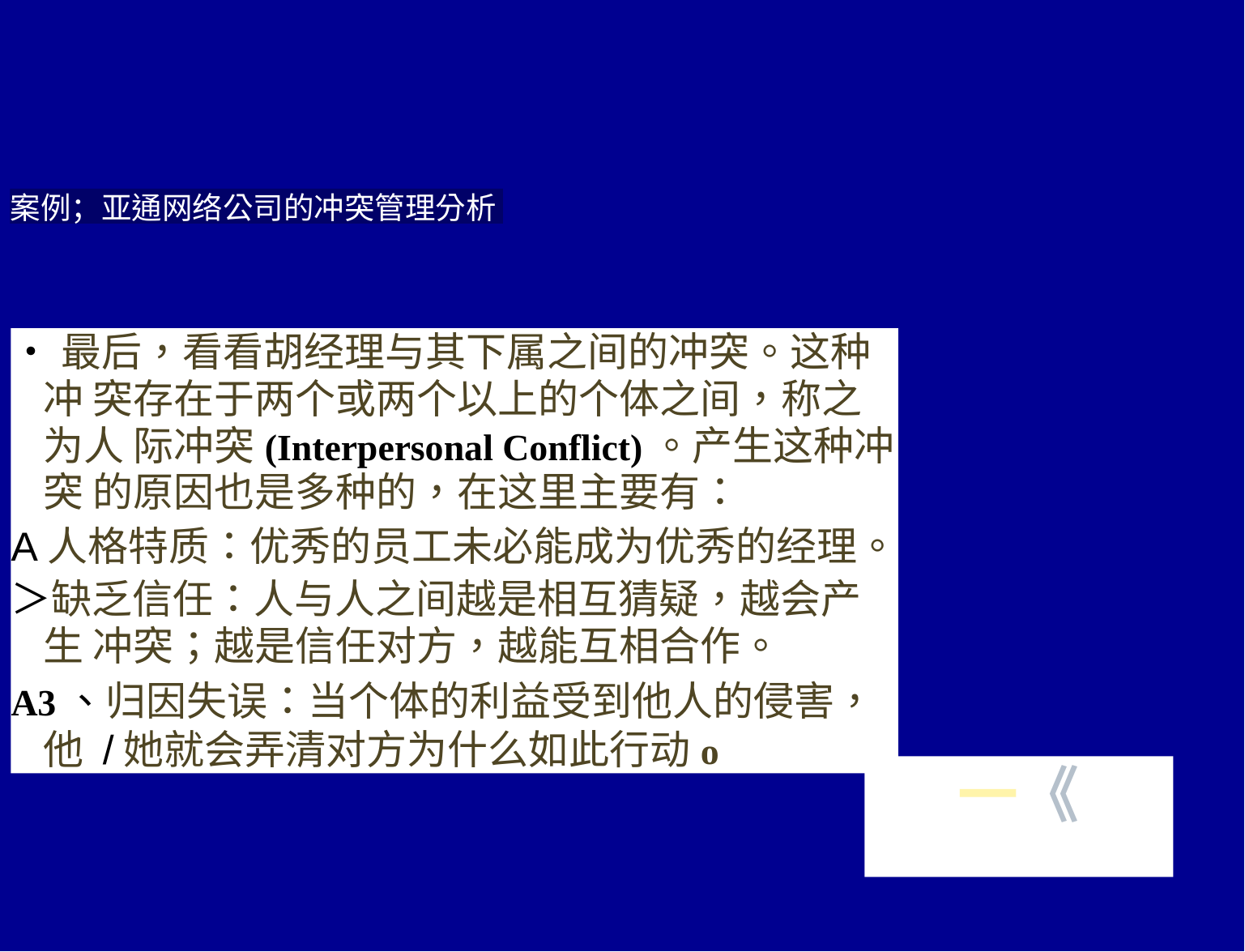

案例；亚通网络公司的冲突管理分析
•最后，看看胡经理与其下属之间的冲突。这种冲 突存在于两个或两个以上的个体之间，称之为人 际冲突(Interpersonal Conflict)。产生这种冲突 的原因也是多种的，在这里主要有：
A人格特质：优秀的员工未必能成为优秀的经理。
＞缺乏信任：人与人之间越是相互猜疑，越会产生 冲突；越是信任对方，越能互相合作。
A3、归因失误：当个体的利益受到他人的侵害，他 /她就会弄清对方为什么如此行动o
一《